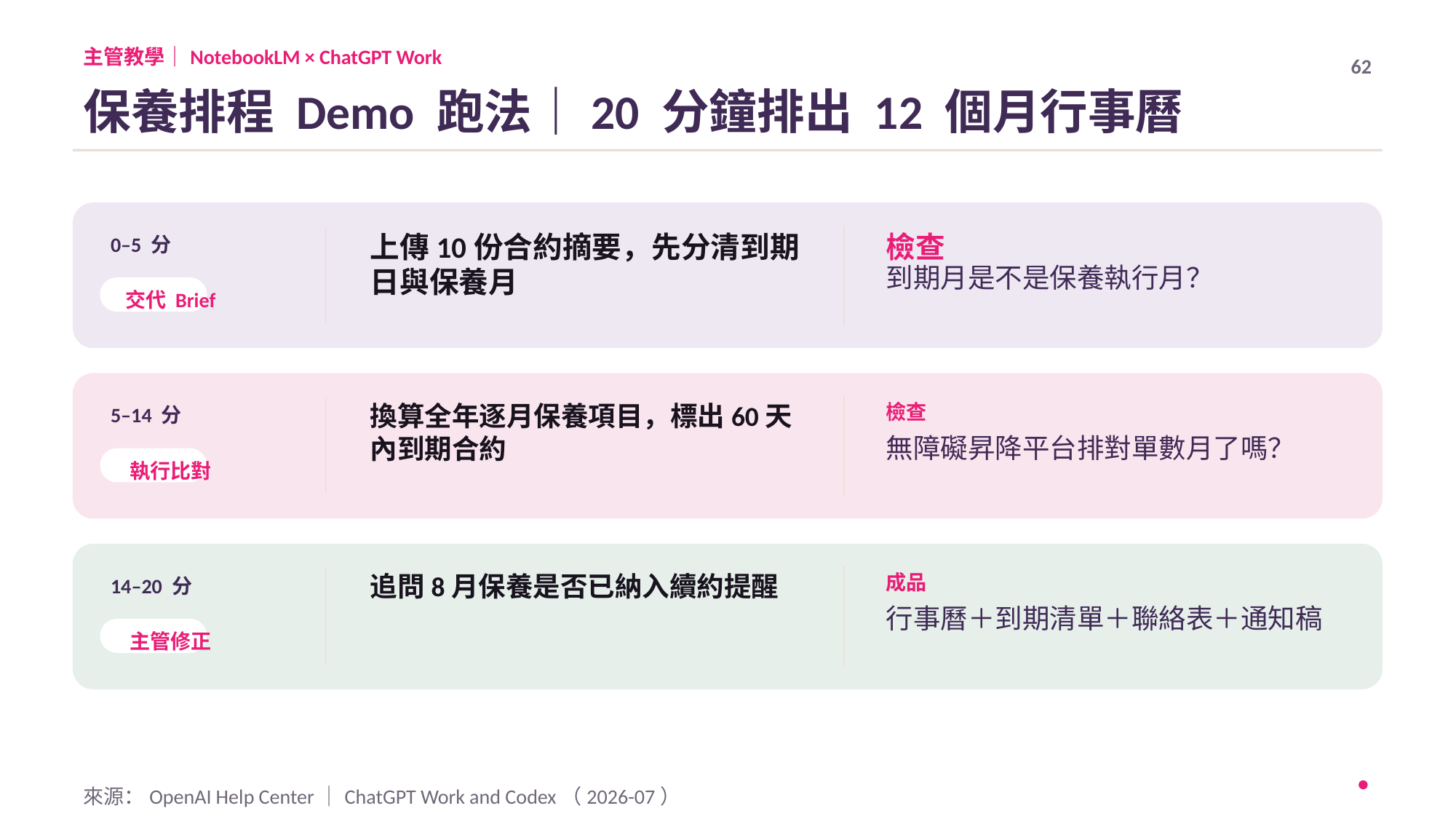

主管教學｜NotebookLM × ChatGPT Work
62
保養排程 Demo 跑法｜20 分鐘排出 12 個月行事曆

上傳10份合約摘要，先分清到期日與保養月
檢查

0–5 分

到期月是不是保養執行月？

交代 Brief

換算全年逐月保養項目，標出60天內到期合約
檢查

5–14 分

無障礙昇降平台排對單數月了嗎？

執行比對

追問8月保養是否已納入續約提醒
成品

14–20 分

行事曆＋到期清單＋聯絡表＋通知稿

主管修正
來源：OpenAI Help Center｜ChatGPT Work and Codex（2026-07）